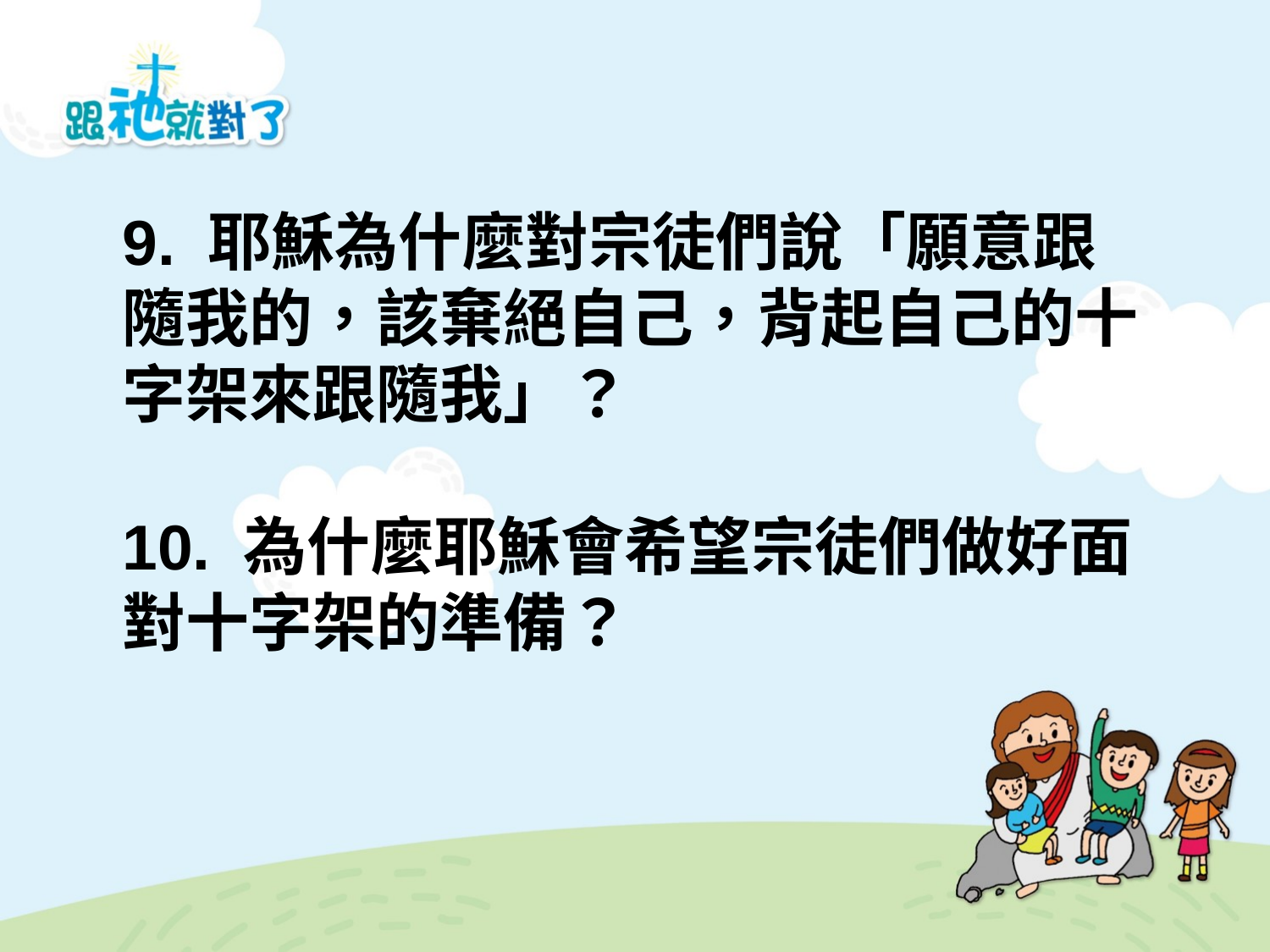

9. 耶穌為什麼對宗徒們說「願意跟隨我的，該棄絕自己，背起自己的十字架來跟隨我」？

10. 為什麼耶穌會希望宗徒們做好面對十字架的準備？